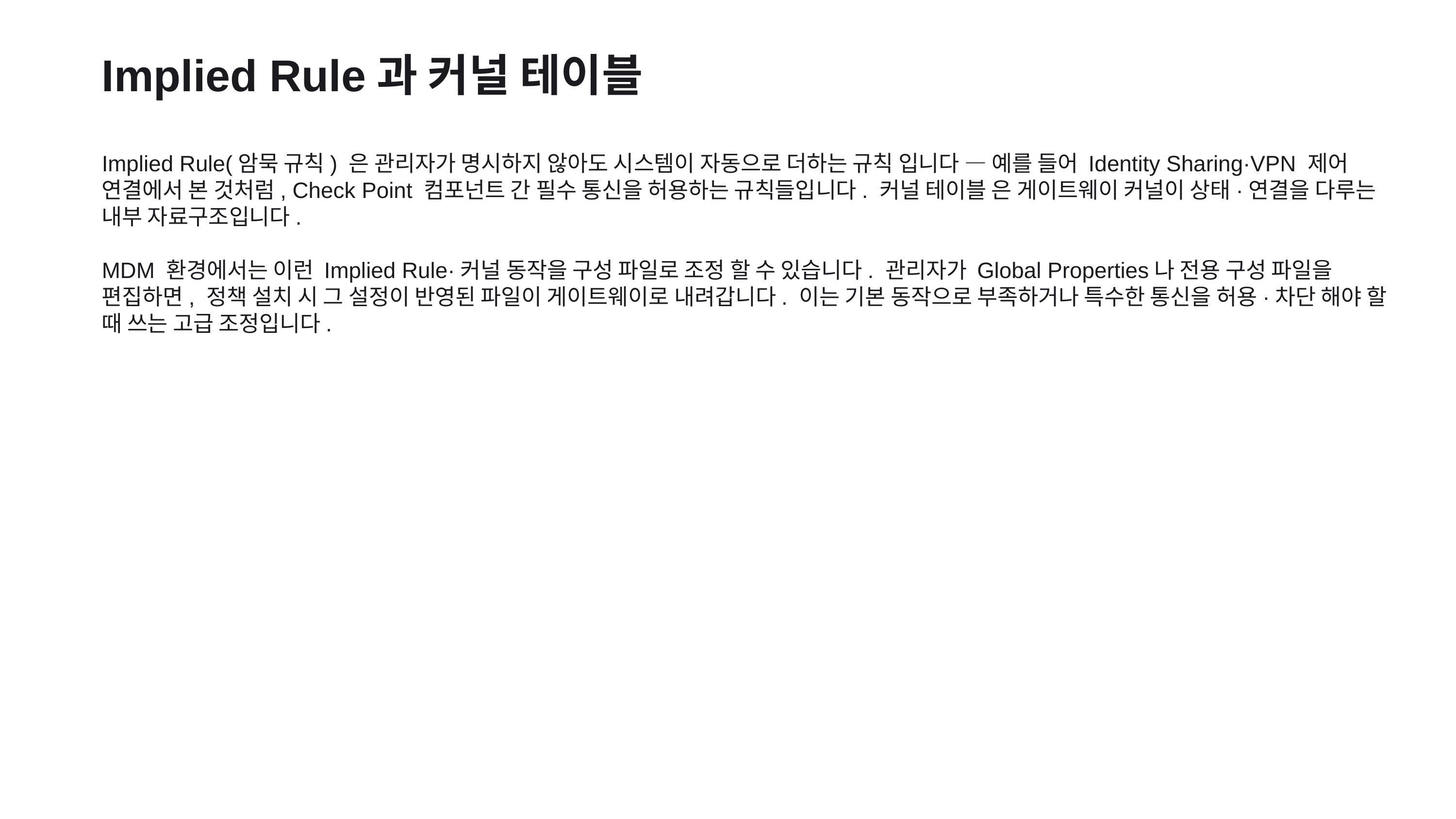

Implied Rule과 커널 테이블
Implied Rule(암묵 규칙) 은 관리자가 명시하지 않아도 시스템이 자동으로 더하는 규칙 입니다 — 예를 들어 Identity Sharing·VPN 제어 연결에서 본 것처럼, Check Point 컴포넌트 간 필수 통신을 허용하는 규칙들입니다. 커널 테이블 은 게이트웨이 커널이 상태·연결을 다루는 내부 자료구조입니다.

MDM 환경에서는 이런 Implied Rule·커널 동작을 구성 파일로 조정 할 수 있습니다. 관리자가 Global Properties나 전용 구성 파일을 편집하면, 정책 설치 시 그 설정이 반영된 파일이 게이트웨이로 내려갑니다. 이는 기본 동작으로 부족하거나 특수한 통신을 허용·차단 해야 할 때 쓰는 고급 조정입니다.